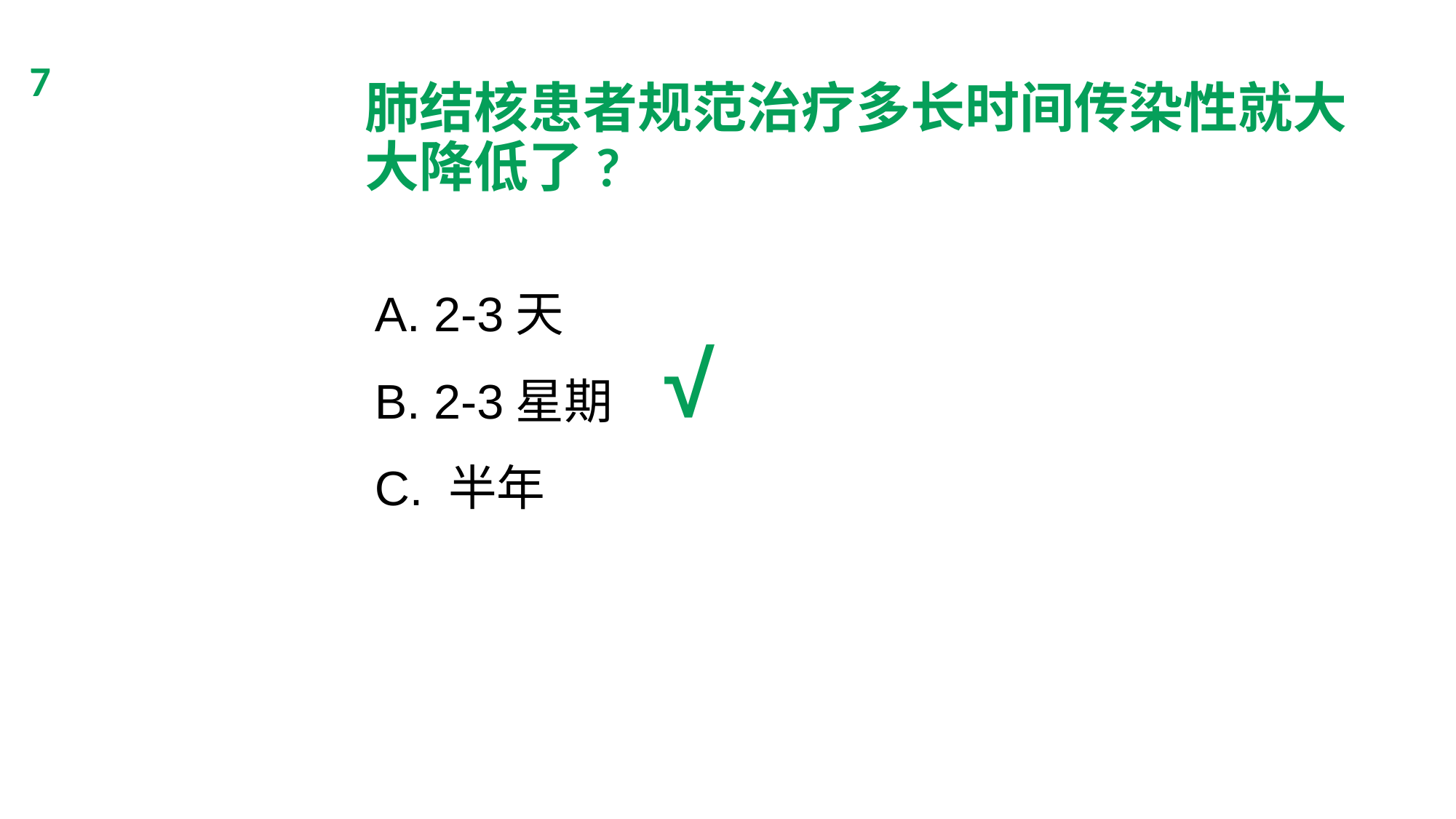

7
肺结核患者规范治疗多长时间传染性就大大降低了?

A. 2-3天
B. 2-3星期
C. 半年
√